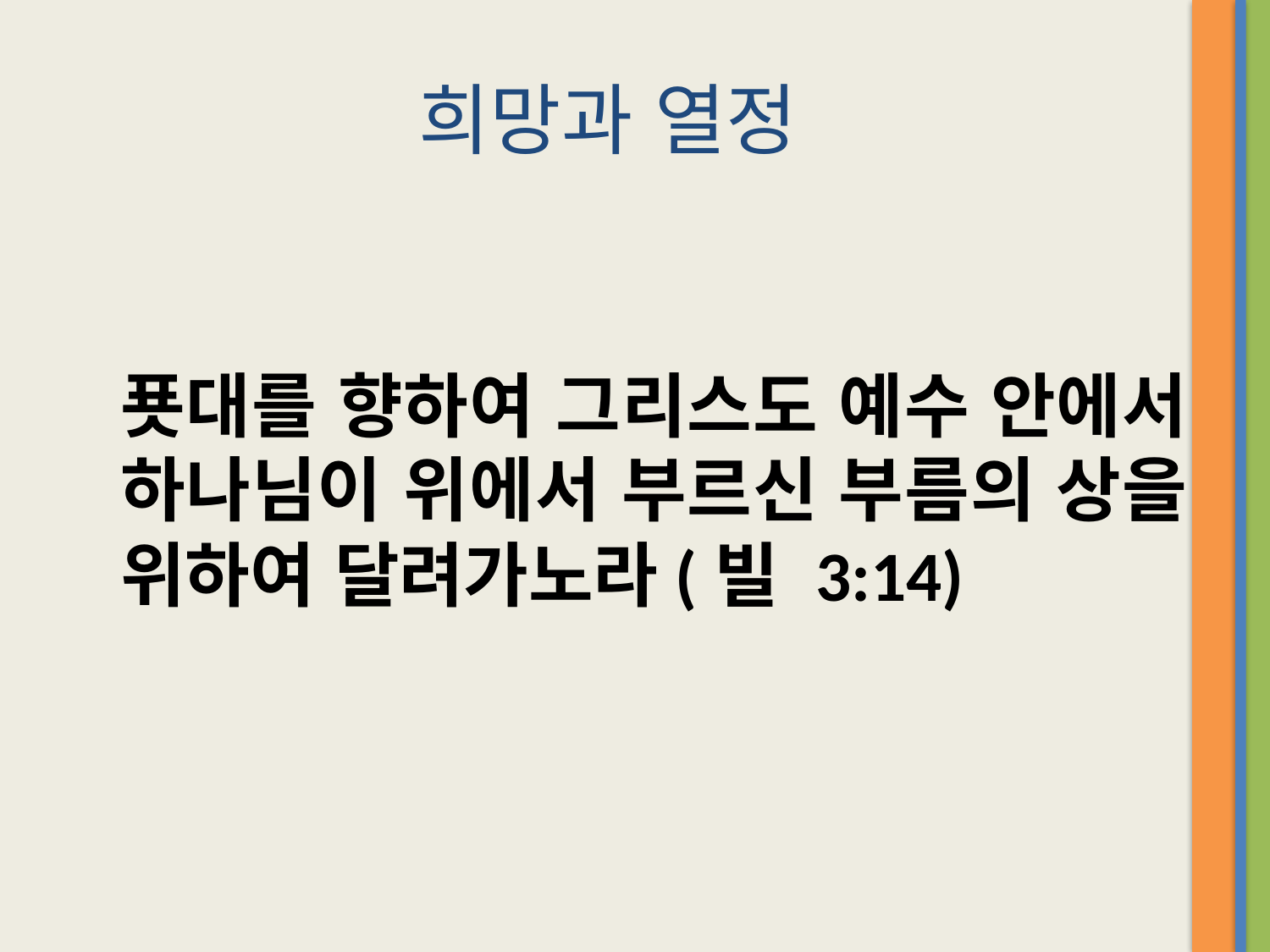

# 희망과 열정
푯대를 향하여 그리스도 예수 안에서 하나님이 위에서 부르신 부름의 상을 위하여 달려가노라(빌 3:14)